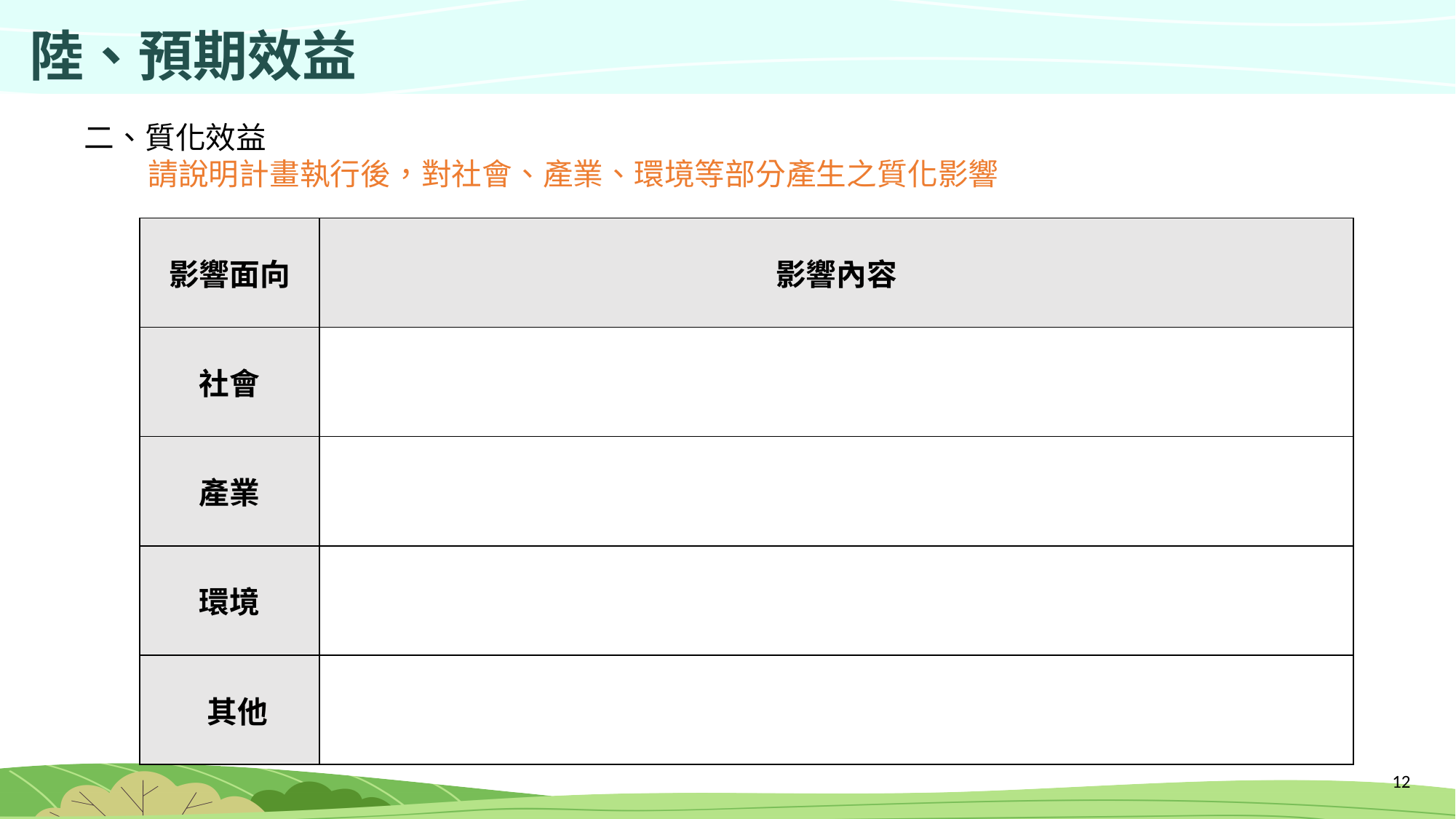

陸、預期效益
二、質化效益
請說明計畫執行後，對社會、產業、環境等部分產生之質化影響
| 影響面向 | 影響內容 |
| --- | --- |
| 社會 |  |
| 產業 |  |
| 環境 |  |
| 其他 |  |
12